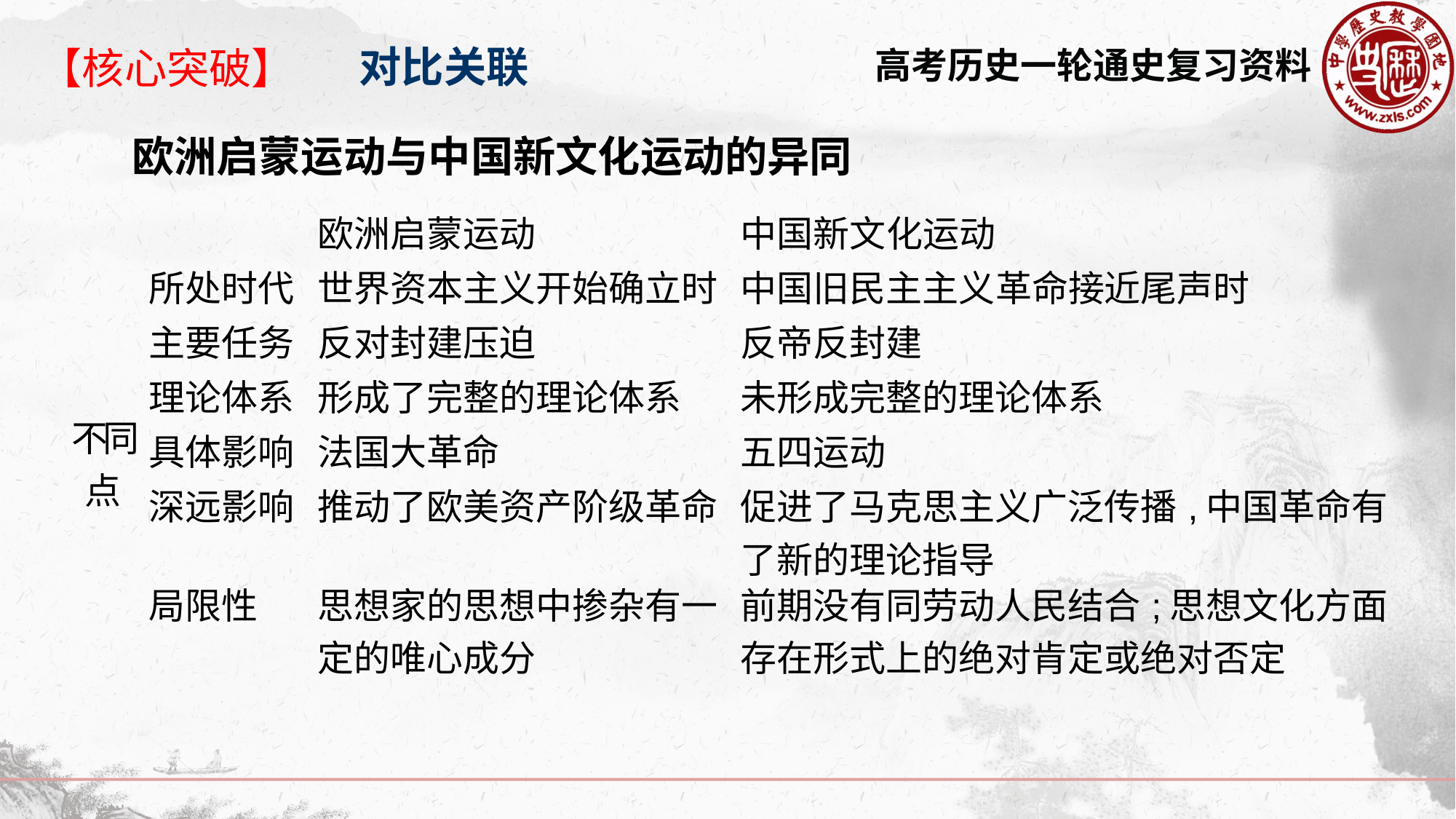

对比关联
【核心突破】
欧洲启蒙运动与中国新文化运动的异同
|  |  | 欧洲启蒙运动 | 中国新文化运动 |
| --- | --- | --- | --- |
| 不同点 | 所处时代 | 世界资本主义开始确立时 | 中国旧民主主义革命接近尾声时 |
|  | 主要任务 | 反对封建压迫 | 反帝反封建 |
|  | 理论体系 | 形成了完整的理论体系 | 未形成完整的理论体系 |
|  | 具体影响 | 法国大革命 | 五四运动 |
|  | 深远影响 | 推动了欧美资产阶级革命 | 促进了马克思主义广泛传播,中国革命有了新的理论指导 |
|  | 局限性 | 思想家的思想中掺杂有一定的唯心成分 | 前期没有同劳动人民结合;思想文化方面存在形式上的绝对肯定或绝对否定 |